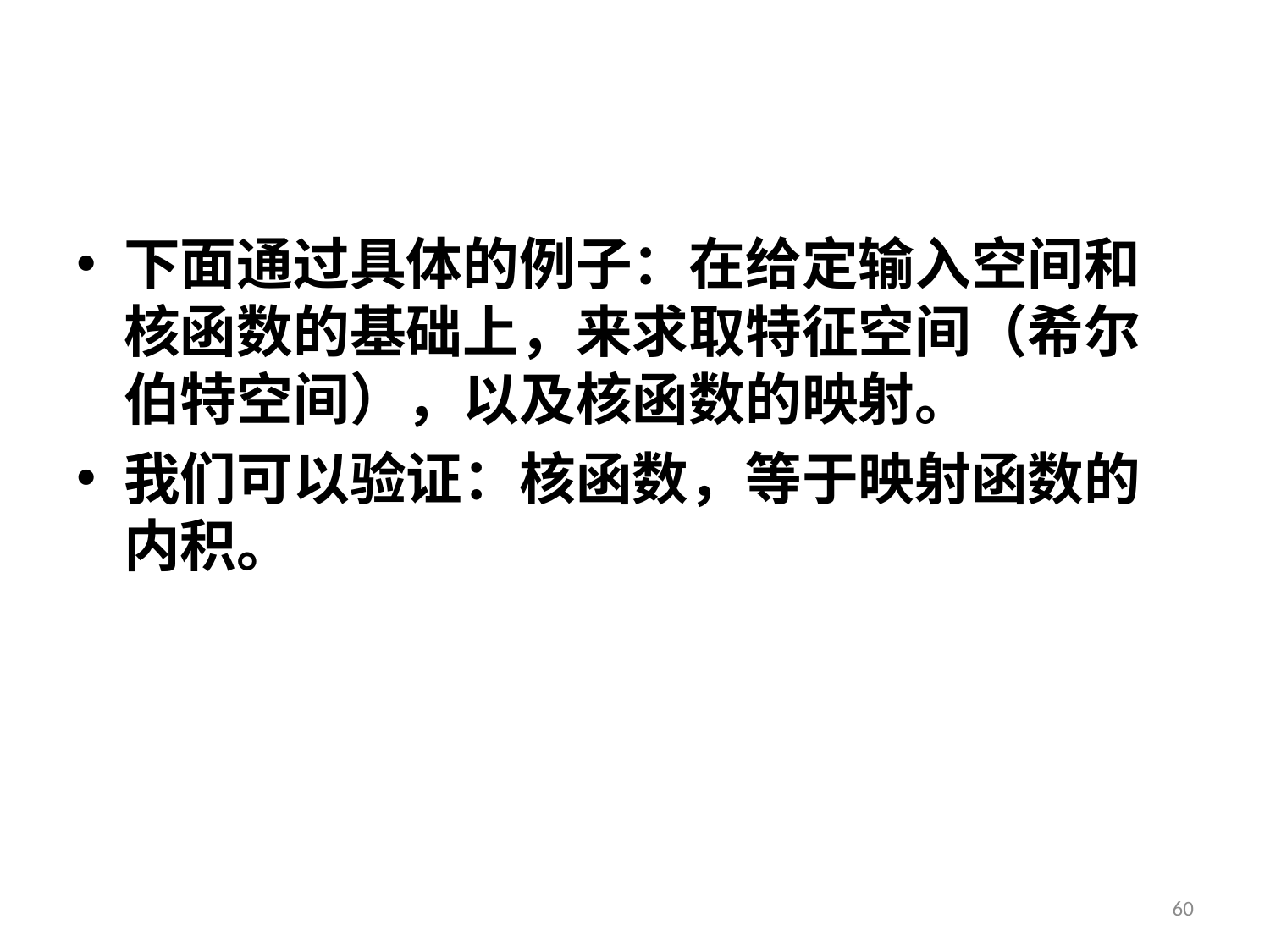

下面通过具体的例子：在给定输入空间和核函数的基础上，来求取特征空间（希尔伯特空间），以及核函数的映射。
我们可以验证：核函数，等于映射函数的内积。
60